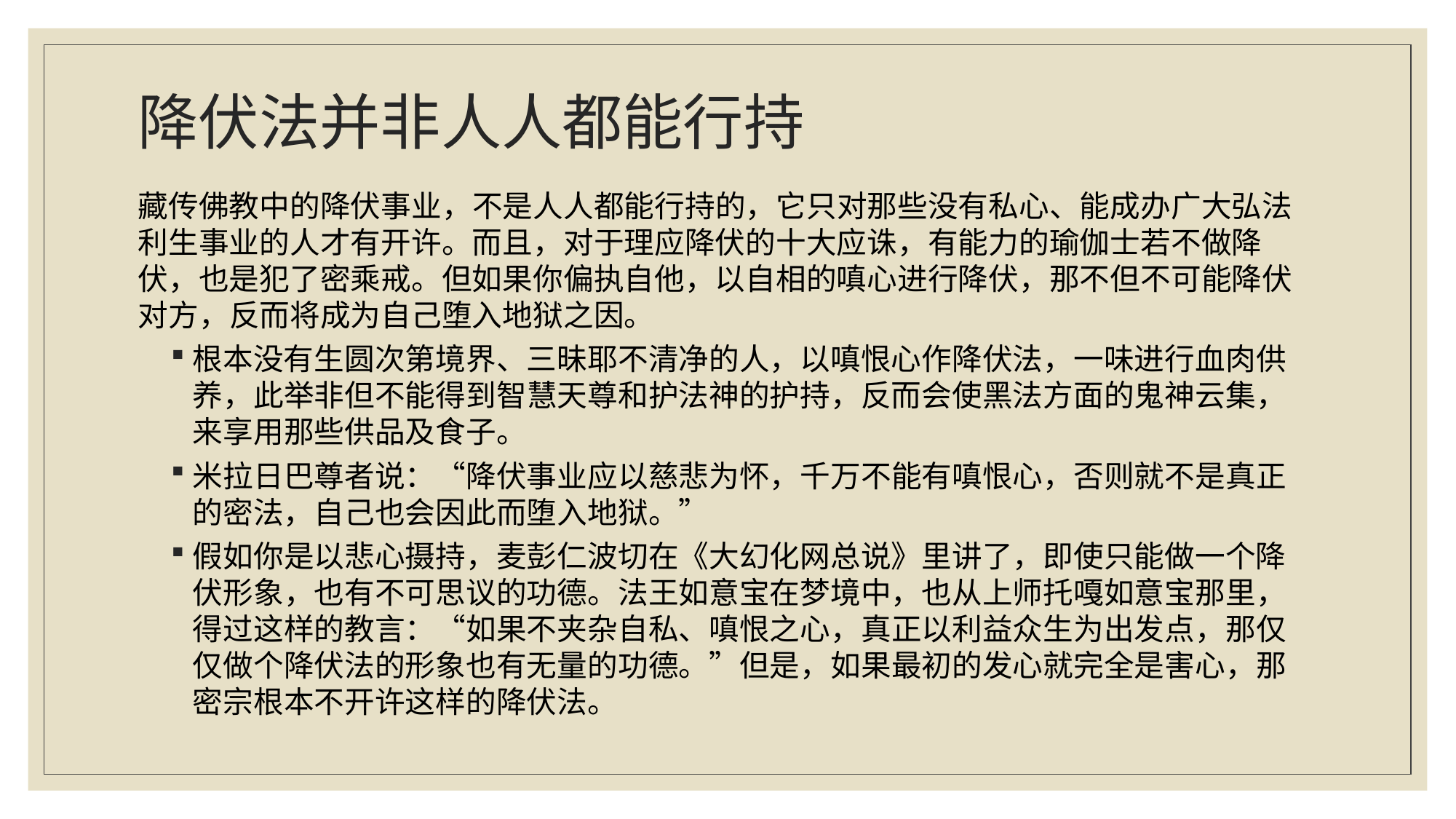

# 降伏法并非人人都能行持
藏传佛教中的降伏事业，不是人人都能行持的，它只对那些没有私心、能成办广大弘法利生事业的人才有开许。而且，对于理应降伏的十大应诛，有能力的瑜伽士若不做降伏，也是犯了密乘戒。但如果你偏执自他，以自相的嗔心进行降伏，那不但不可能降伏对方，反而将成为自己堕入地狱之因。
根本没有生圆次第境界、三昧耶不清净的人，以嗔恨心作降伏法，一味进行血肉供养，此举非但不能得到智慧天尊和护法神的护持，反而会使黑法方面的鬼神云集，来享用那些供品及食子。
米拉日巴尊者说：“降伏事业应以慈悲为怀，千万不能有嗔恨心，否则就不是真正的密法，自己也会因此而堕入地狱。”
假如你是以悲心摄持，麦彭仁波切在《大幻化网总说》里讲了，即使只能做一个降伏形象，也有不可思议的功德。法王如意宝在梦境中，也从上师托嘎如意宝那里，得过这样的教言：“如果不夹杂自私、嗔恨之心，真正以利益众生为出发点，那仅仅做个降伏法的形象也有无量的功德。”但是，如果最初的发心就完全是害心，那密宗根本不开许这样的降伏法。